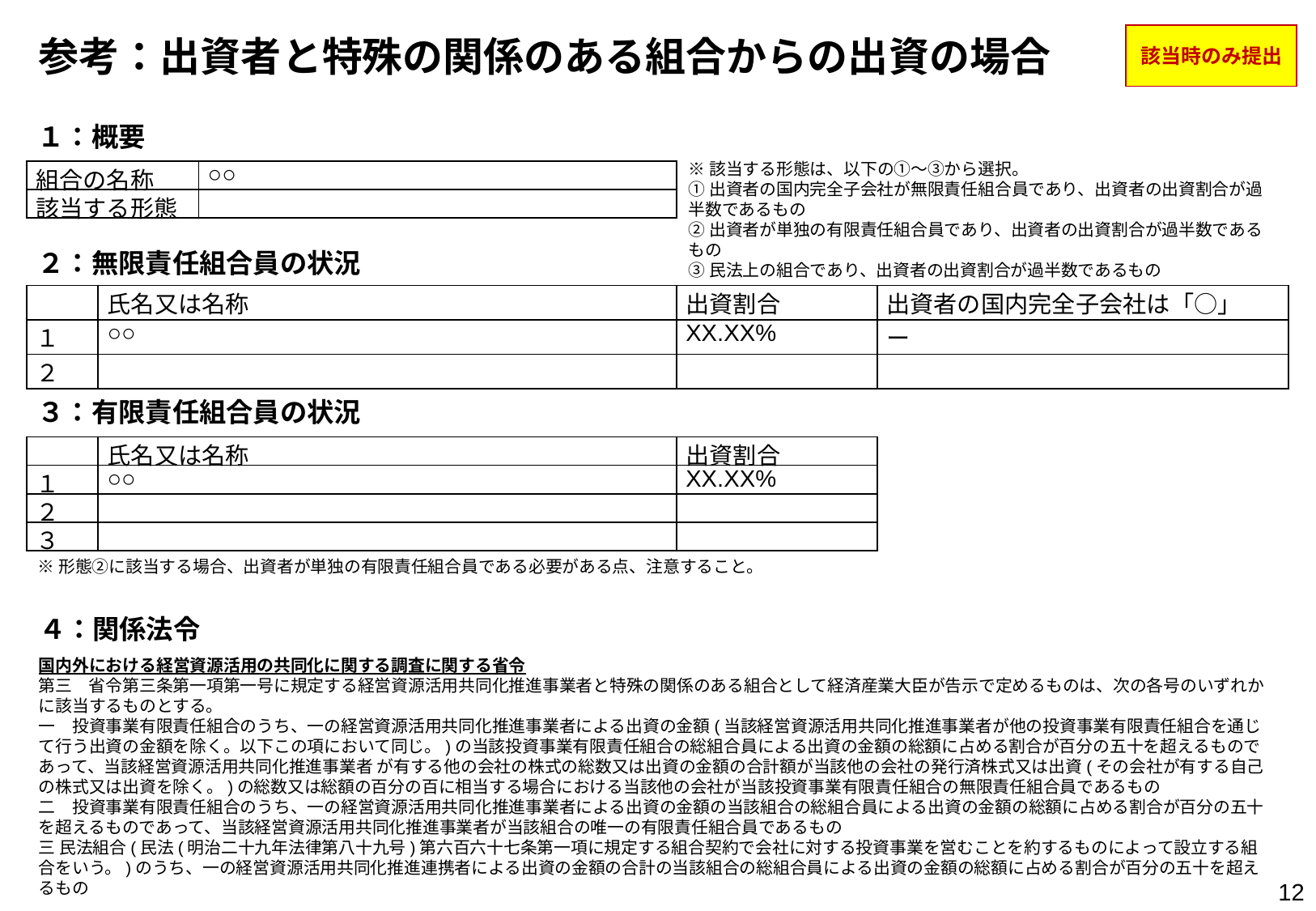

# 参考：出資者と特殊の関係のある組合からの出資の場合
該当時のみ提出
１：概要
※該当する形態は、以下の①～③から選択。
①出資者の国内完全子会社が無限責任組合員であり、出資者の出資割合が過半数であるもの
②出資者が単独の有限責任組合員であり、出資者の出資割合が過半数であるもの
③民法上の組合であり、出資者の出資割合が過半数であるもの
| 組合の名称 | ○○ |
| --- | --- |
| 該当する形態 |  |
２：無限責任組合員の状況
|  | 氏名又は名称 | 出資割合 | 出資者の国内完全子会社は「○」 |
| --- | --- | --- | --- |
| １ | ○○ | XX.XX% | ー |
| ２ |  |  |  |
３：有限責任組合員の状況
|  | 氏名又は名称 | 出資割合 |
| --- | --- | --- |
| １ | ○○ | XX.XX% |
| ２ |  |  |
| ３ |  |  |
※形態②に該当する場合、出資者が単独の有限責任組合員である必要がある点、注意すること。
４：関係法令
国内外における経営資源活用の共同化に関する調査に関する省令の規定に基づく経済産業大臣の証明に係る基準等
第三　省令第三条第一項第一号に規定する経営資源活用共同化推進事業者と特殊の関係のある組合として経済産業大臣が告示で定めるものは、次の各号のいずれかに該当するものとする。
一　投資事業有限責任組合のうち、一の経営資源活用共同化推進事業者による出資の金額(当該経営資源活用共同化推進事業者が他の投資事業有限責任組合を通じて行う出資の金額を除く。以下この項において同じ。)の当該投資事業有限責任組合の総組合員による出資の金額の総額に占める割合が百分の五十を超えるものであって、当該経営資源活用共同化推進事業者 が有する他の会社の株式の総数又は出資の金額の合計額が当該他の会社の発行済株式又は出資(その会社が有する自己の株式又は出資を除く。)の総数又は総額の百分の百に相当する場合における当該他の会社が当該投資事業有限責任組合の無限責任組合員であるもの
二　投資事業有限責任組合のうち、一の経営資源活用共同化推進事業者による出資の金額の当該組合の総組合員による出資の金額の総額に占める割合が百分の五十を超えるものであって、当該経営資源活用共同化推進事業者が当該組合の唯一の有限責任組合員であるもの
三 民法組合(民法(明治二十九年法律第八十九号)第六百六十七条第一項に規定する組合契約で会社に対する投資事業を営むことを約するものによって設立する組合をいう。)のうち、一の経営資源活用共同化推進連携者による出資の金額の合計の当該組合の総組合員による出資の金額の総額に占める割合が百分の五十を超えるもの
12